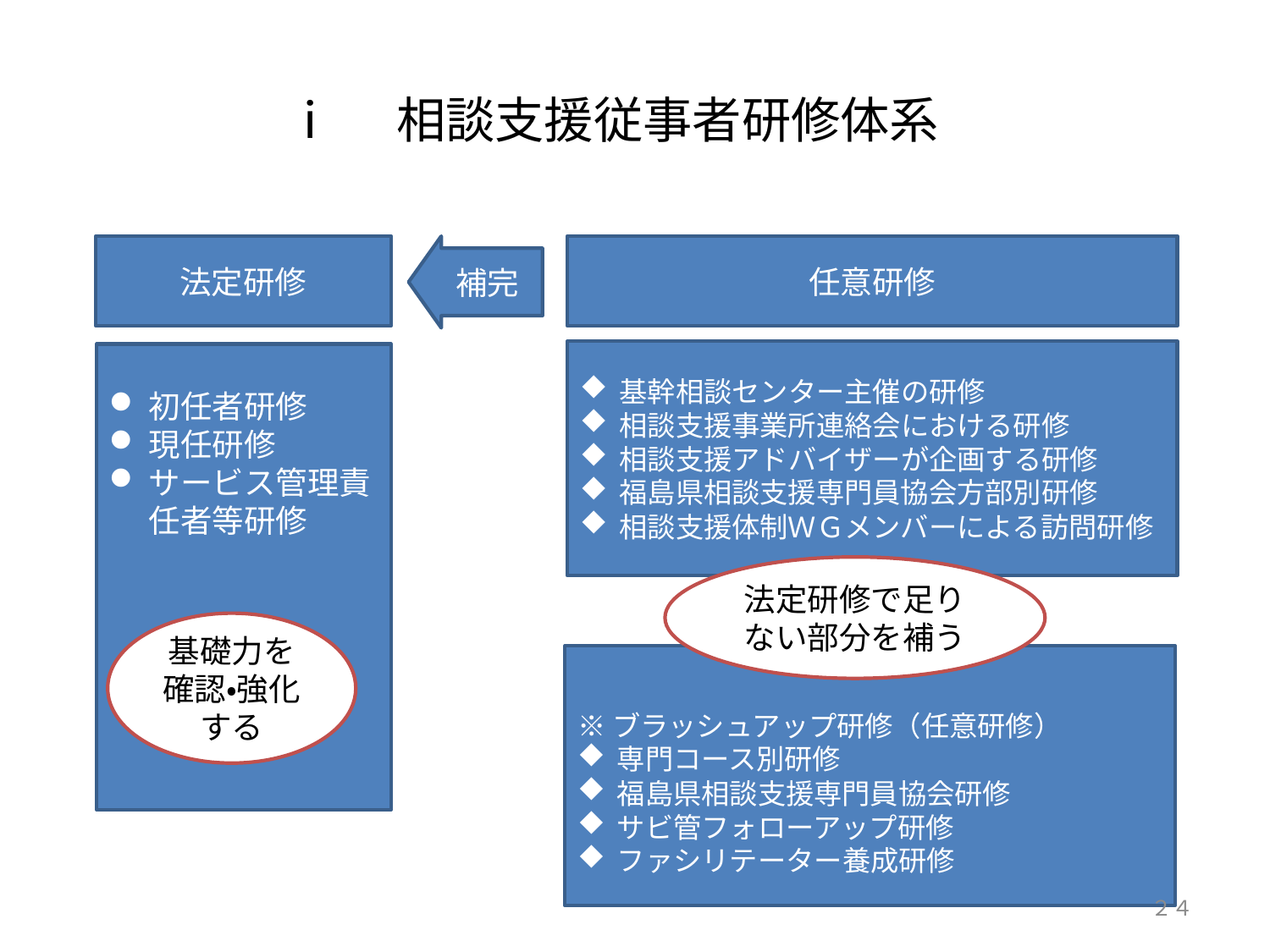

# ⅰ　相談支援従事者研修体系
法定研修
補完
任意研修
基幹相談センター主催の研修
相談支援事業所連絡会における研修
相談支援アドバイザーが企画する研修
福島県相談支援専門員協会方部別研修
相談支援体制ＷＧメンバーによる訪問研修
初任者研修
現任研修
サービス管理責任者等研修

法定研修で足りない部分を補う
基礎力を確認・強化する

※ブラッシュアップ研修（任意研修）
専門コース別研修
福島県相談支援専門員協会研修
サビ管フォローアップ研修
ファシリテーター養成研修
２４